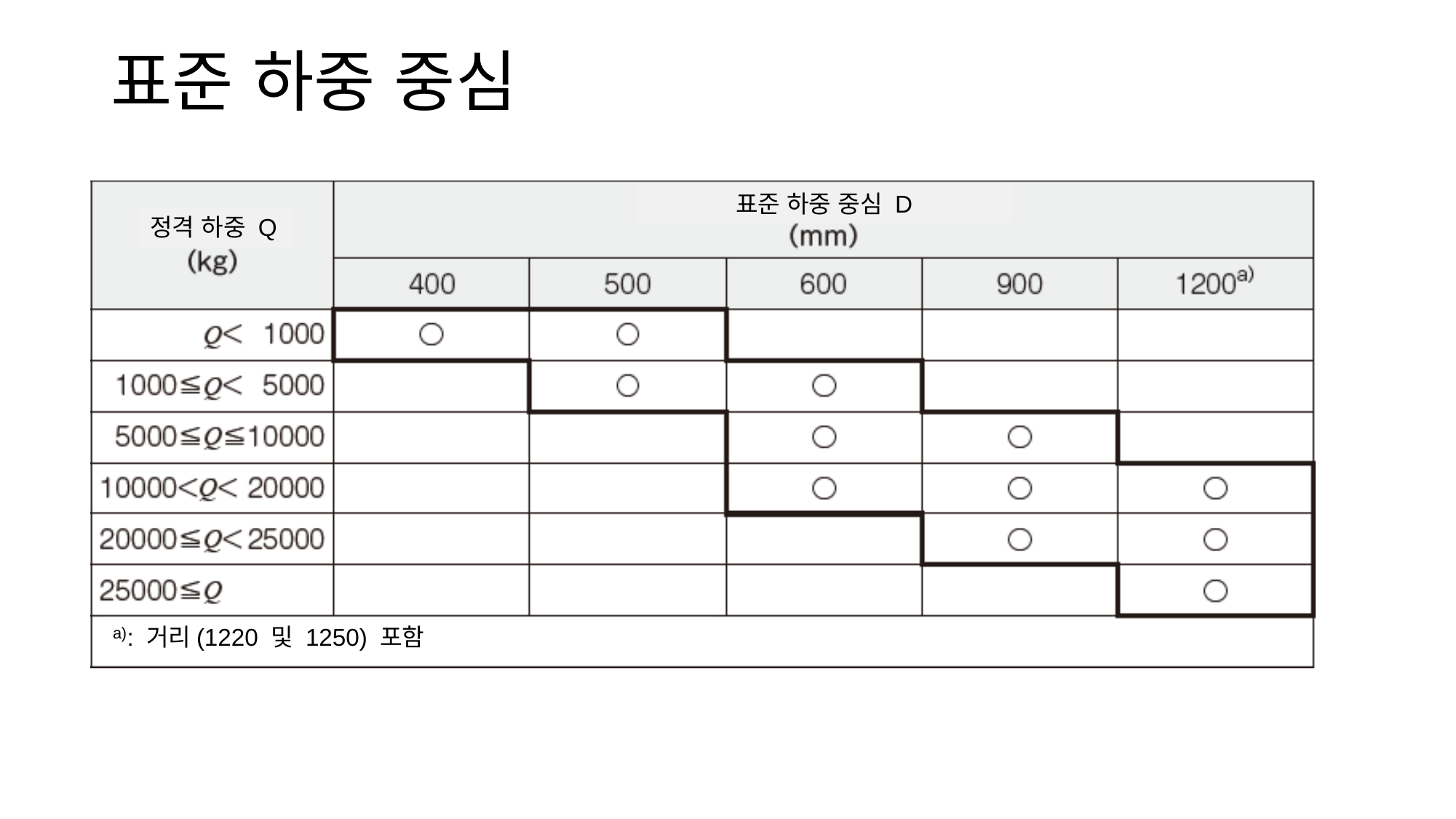

표준 하중 중심

표준 하중 중심 D
정격 하중 Q

: 거리(1220 및 1250) 포함

a)